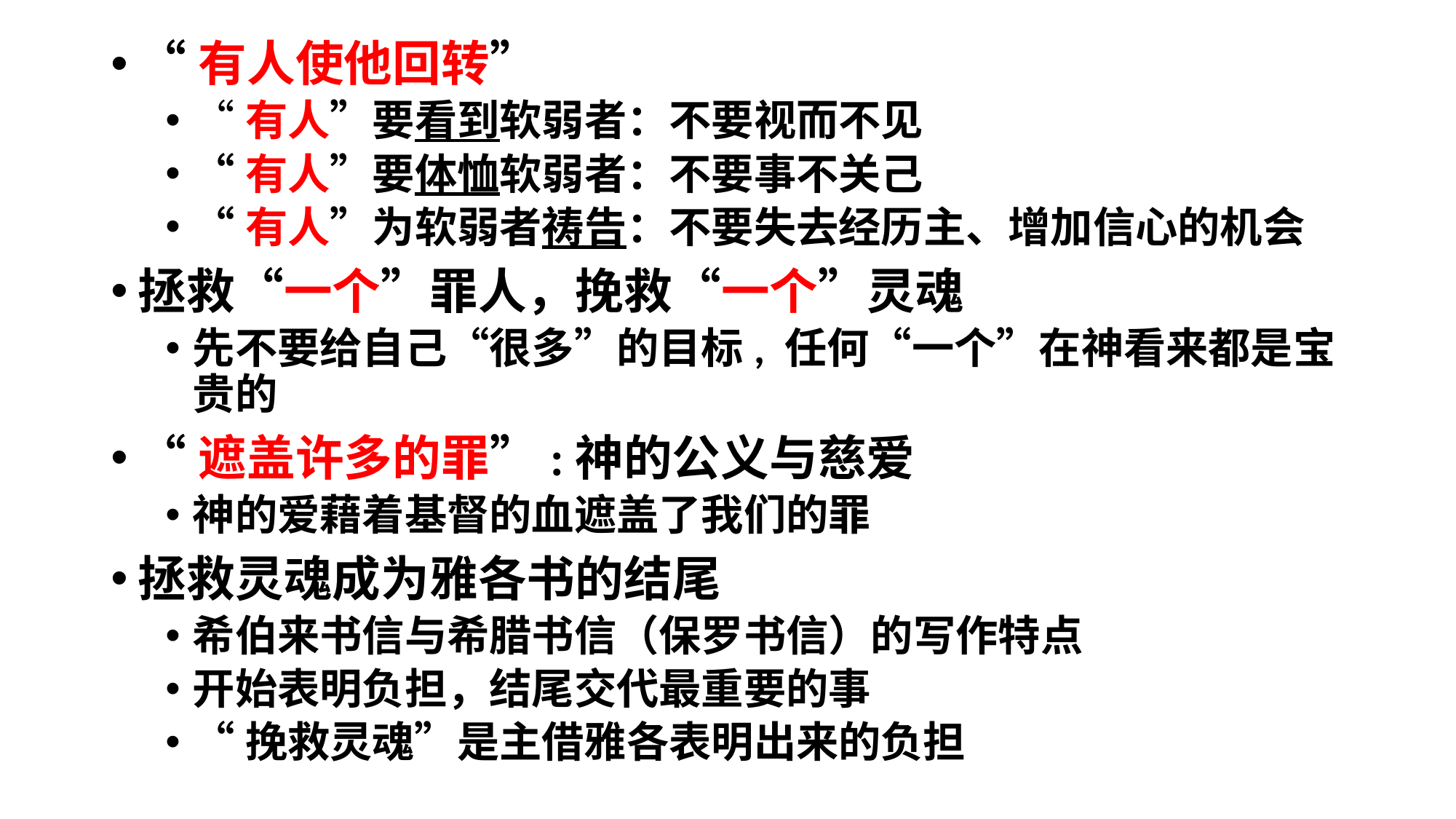

“有人使他回转”
“有人”要看到软弱者：不要视而不见
“有人”要体恤软弱者：不要事不关己
“有人”为软弱者祷告：不要失去经历主、增加信心的机会
拯救“一个”罪人，挽救“一个”灵魂
先不要给自己“很多”的目标, 任何“一个”在神看来都是宝贵的
“遮盖许多的罪”:神的公义与慈爱
神的爱藉着基督的血遮盖了我们的罪
拯救灵魂成为雅各书的结尾
希伯来书信与希腊书信（保罗书信）的写作特点
开始表明负担，结尾交代最重要的事
“挽救灵魂”是主借雅各表明出来的负担